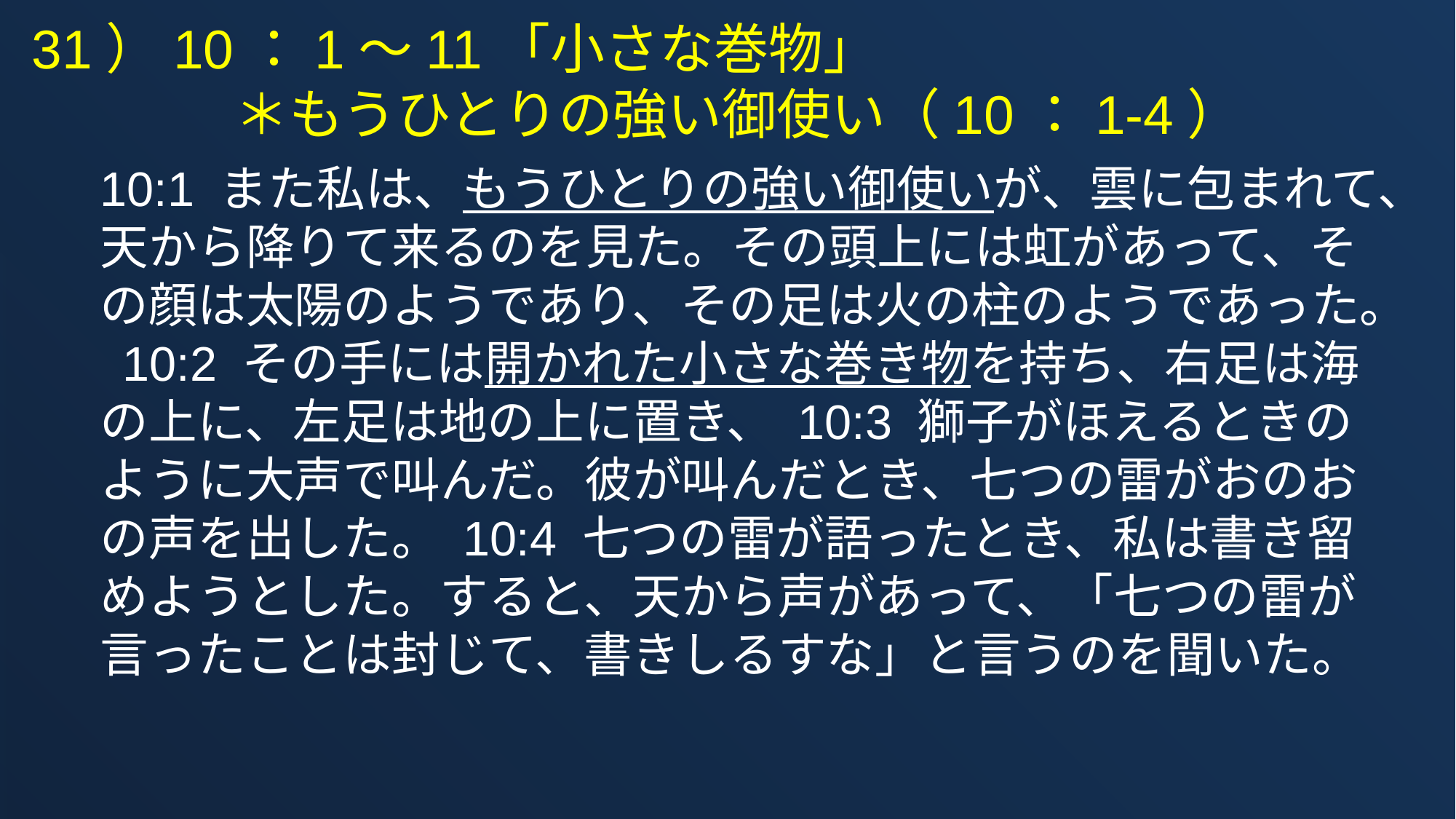

31）10：1～11「小さな巻物」
＊もうひとりの強い御使い（10：1-4）
10:1 また私は、もうひとりの強い御使いが、雲に包まれて、天から降りて来るのを見た。その頭上には虹があって、その顔は太陽のようであり、その足は火の柱のようであった。 10:2 その手には開かれた小さな巻き物を持ち、右足は海の上に、左足は地の上に置き、 10:3 獅子がほえるときのように大声で叫んだ。彼が叫んだとき、七つの雷がおのおの声を出した。 10:4 七つの雷が語ったとき、私は書き留めようとした。すると、天から声があって、「七つの雷が言ったことは封じて、書きしるすな」と言うのを聞いた。